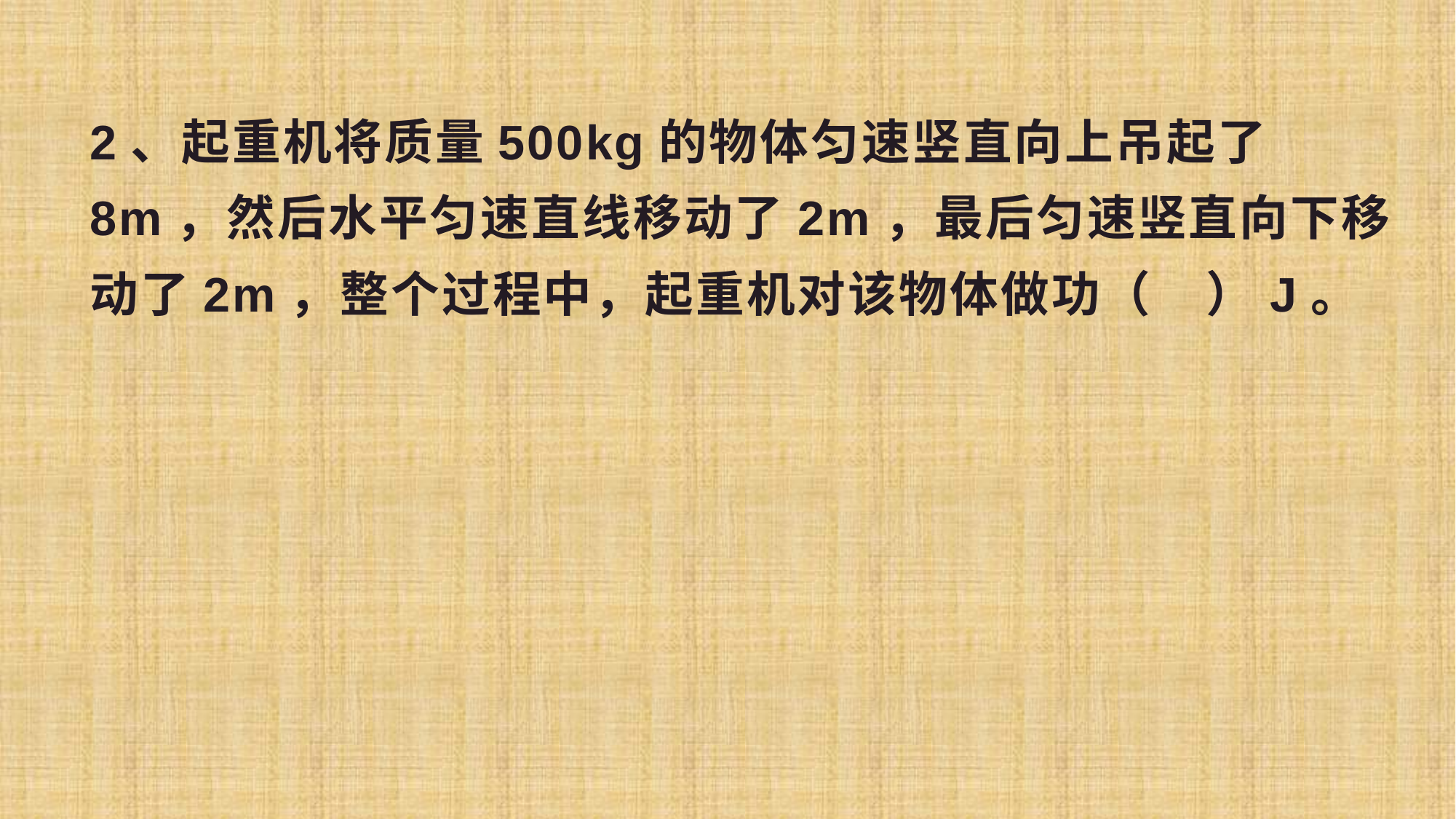

2、起重机将质量500kg的物体匀速竖直向上吊起了8m，然后水平匀速直线移动了2m，最后匀速竖直向下移动了2m，整个过程中，起重机对该物体做功（    ）J。